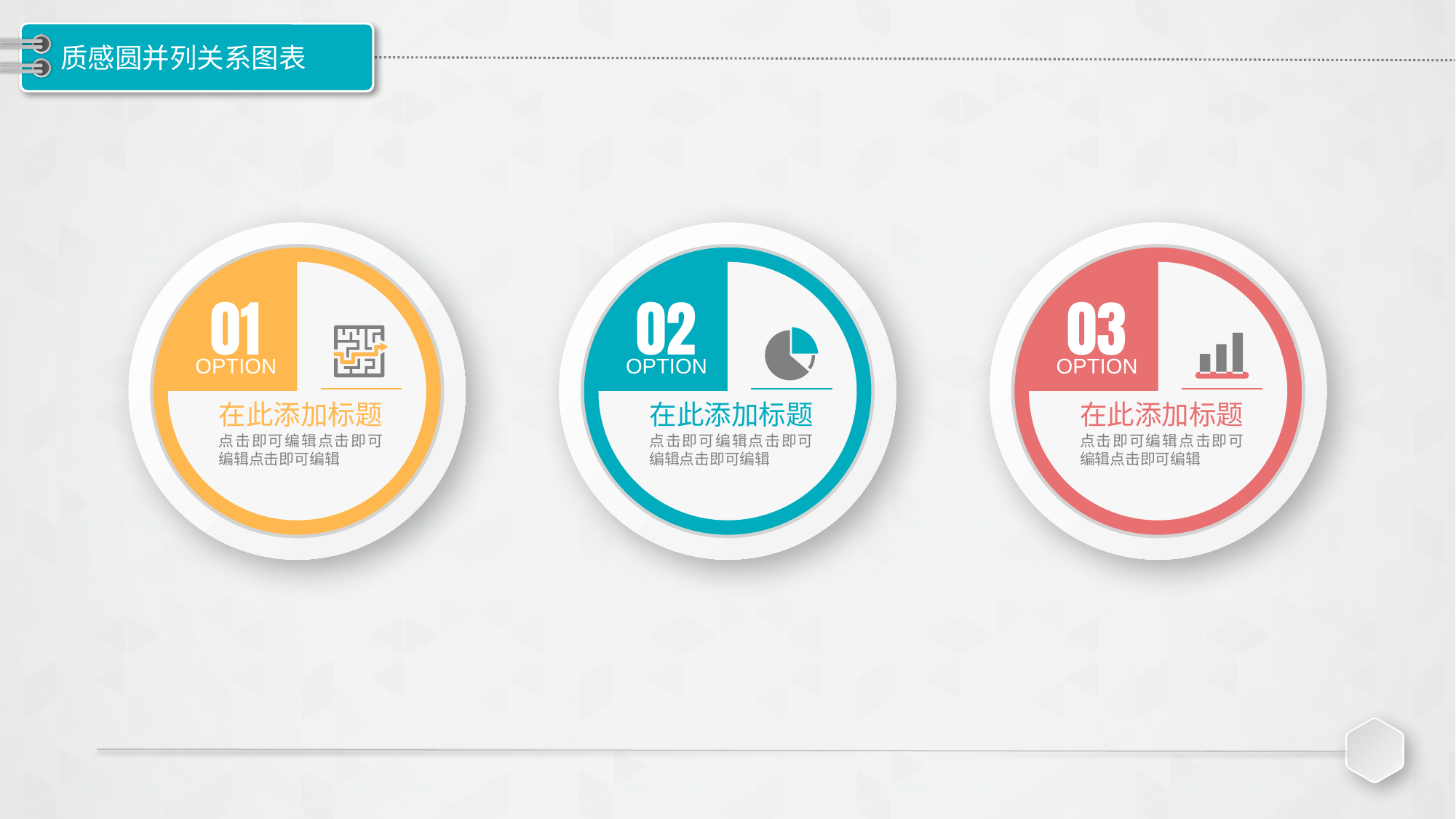

# 质感圆并列关系图表

01
OPTION
在此添加标题
点击即可编辑点击即可编辑点击即可编辑

02
OPTION
在此添加标题
点击即可编辑点击即可编辑点击即可编辑

03
OPTION
在此添加标题
点击即可编辑点击即可编辑点击即可编辑

50